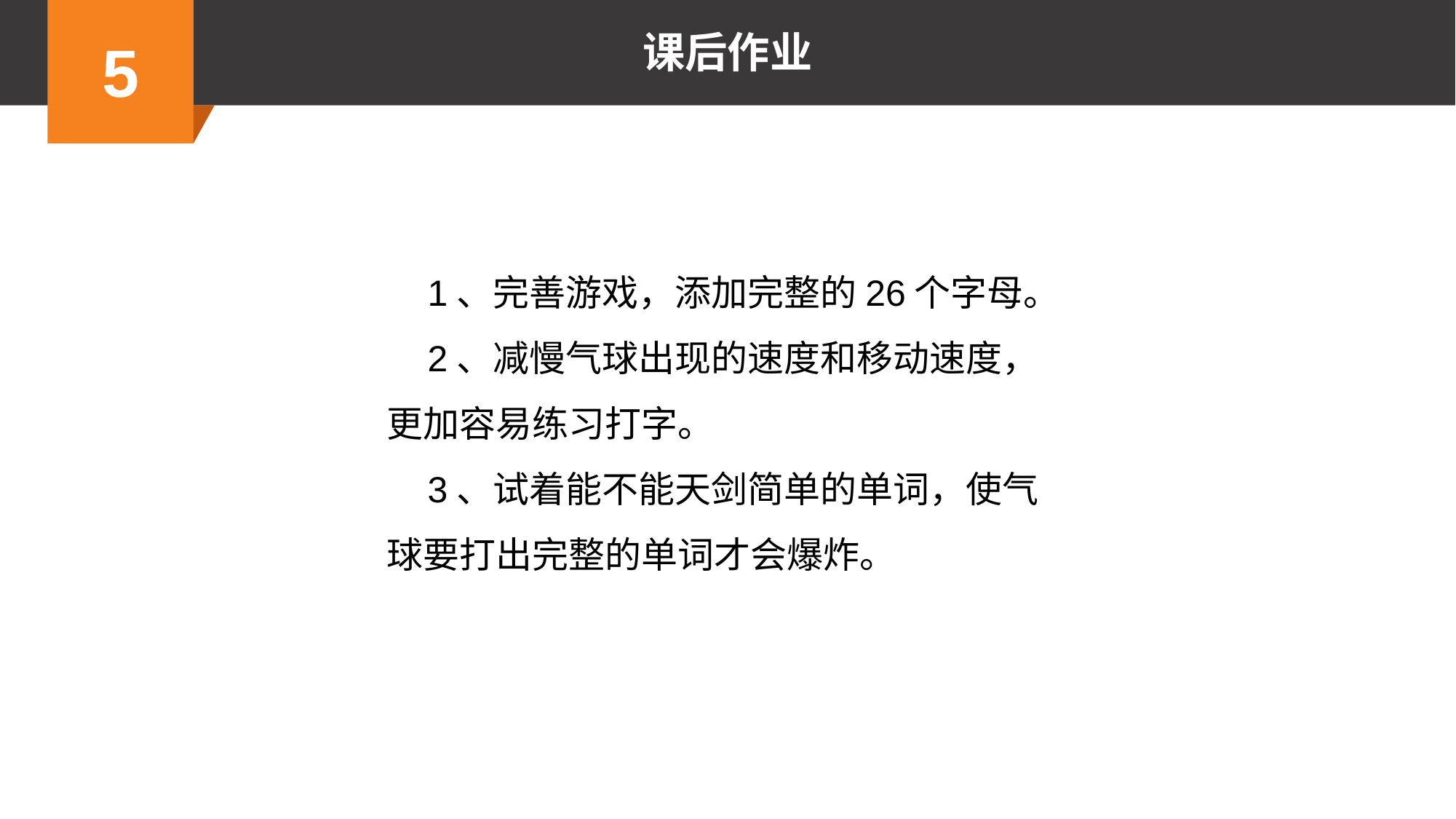

1、完善游戏，添加完整的26个字母。
    2、减慢气球出现的速度和移动速度，更加容易练习打字。
    3、试着能不能天剑简单的单词，使气球要打出完整的单词才会爆炸。